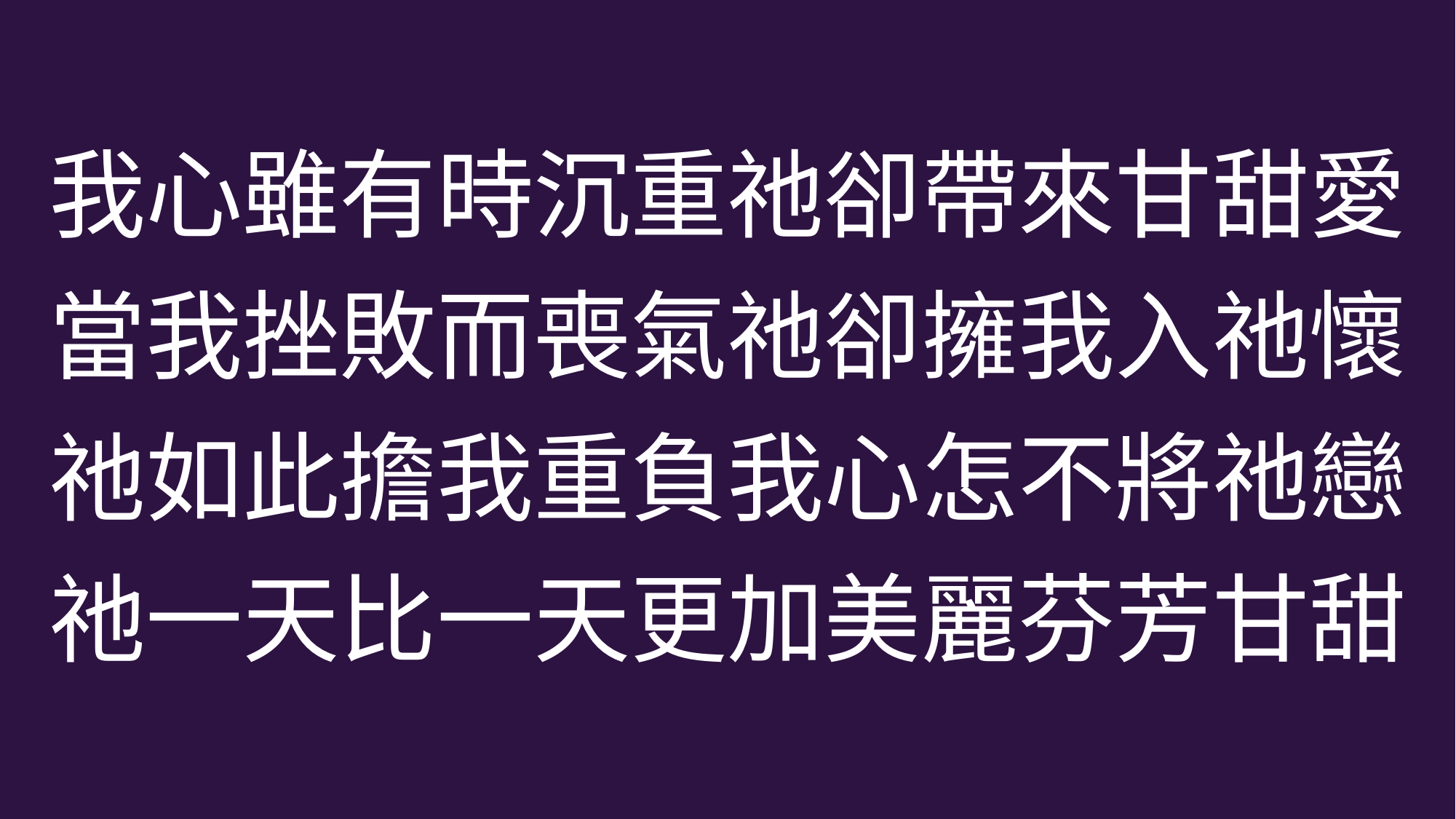

我心雖有時沉重祂卻帶來甘甜愛
當我挫敗而喪氣祂卻擁我入祂懷
祂如此擔我重負我心怎不將祂戀
祂一天比一天更加美麗芬芳甘甜